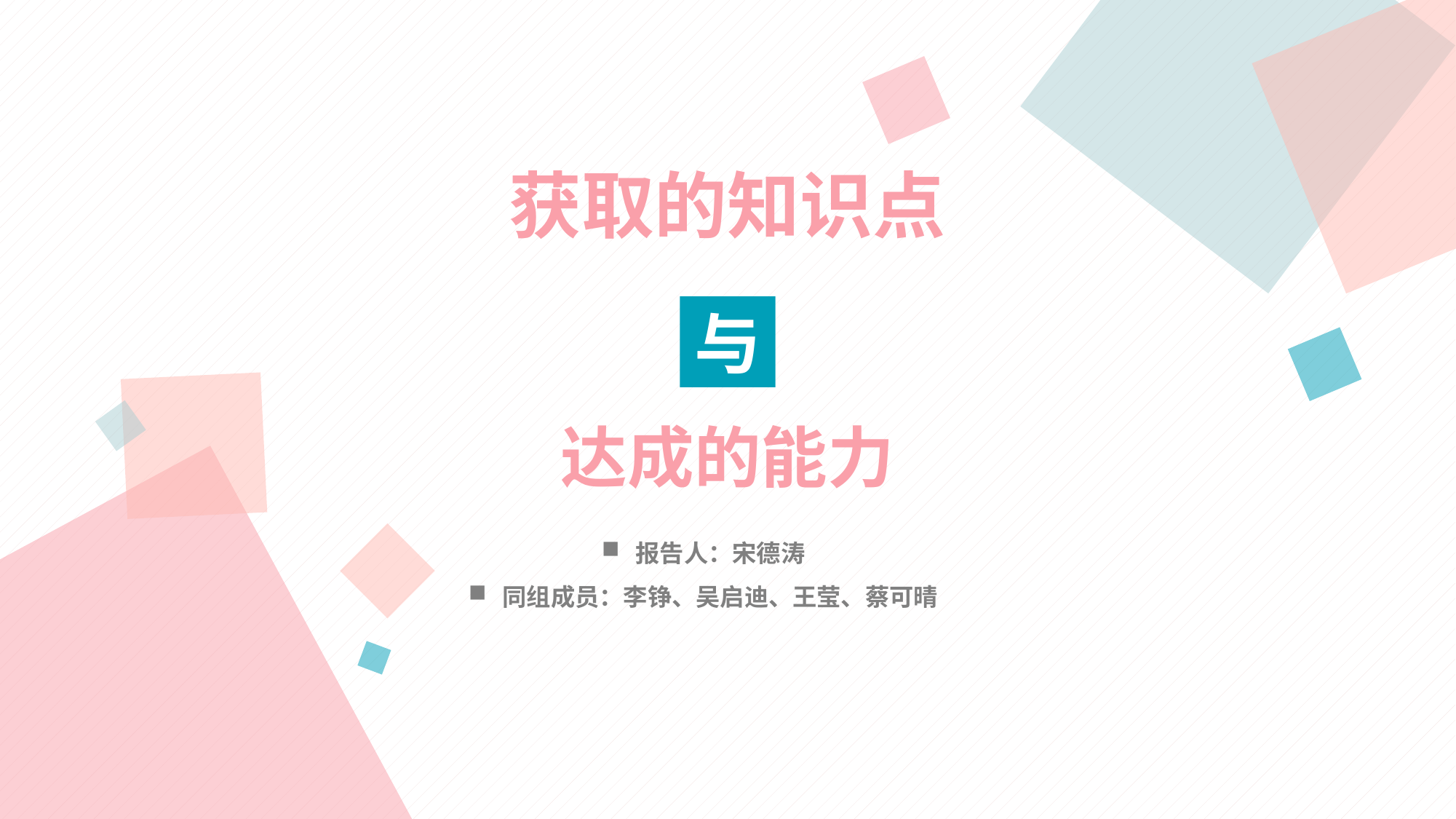

获取的知识点
与
达成的能力
报告人：宋德涛
同组成员：李铮、吴启迪、王莹、蔡可晴